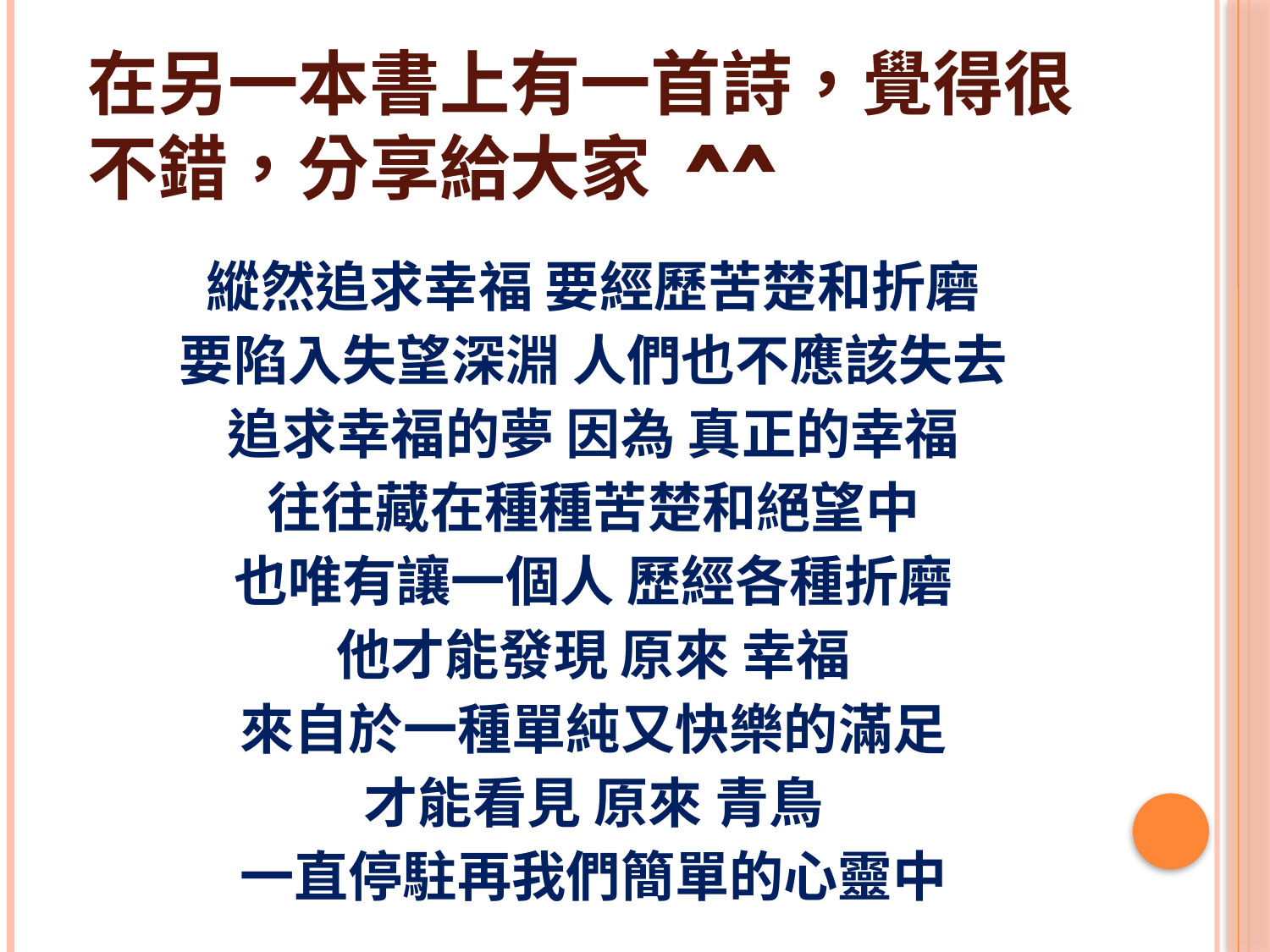

# 在另一本書上有一首詩，覺得很不錯，分享給大家 ^^
縱然追求幸福 要經歷苦楚和折磨
要陷入失望深淵 人們也不應該失去
追求幸福的夢 因為 真正的幸福
往往藏在種種苦楚和絕望中
也唯有讓一個人 歷經各種折磨
他才能發現 原來 幸福
來自於一種單純又快樂的滿足
才能看見 原來 青鳥
一直停駐再我們簡單的心靈中